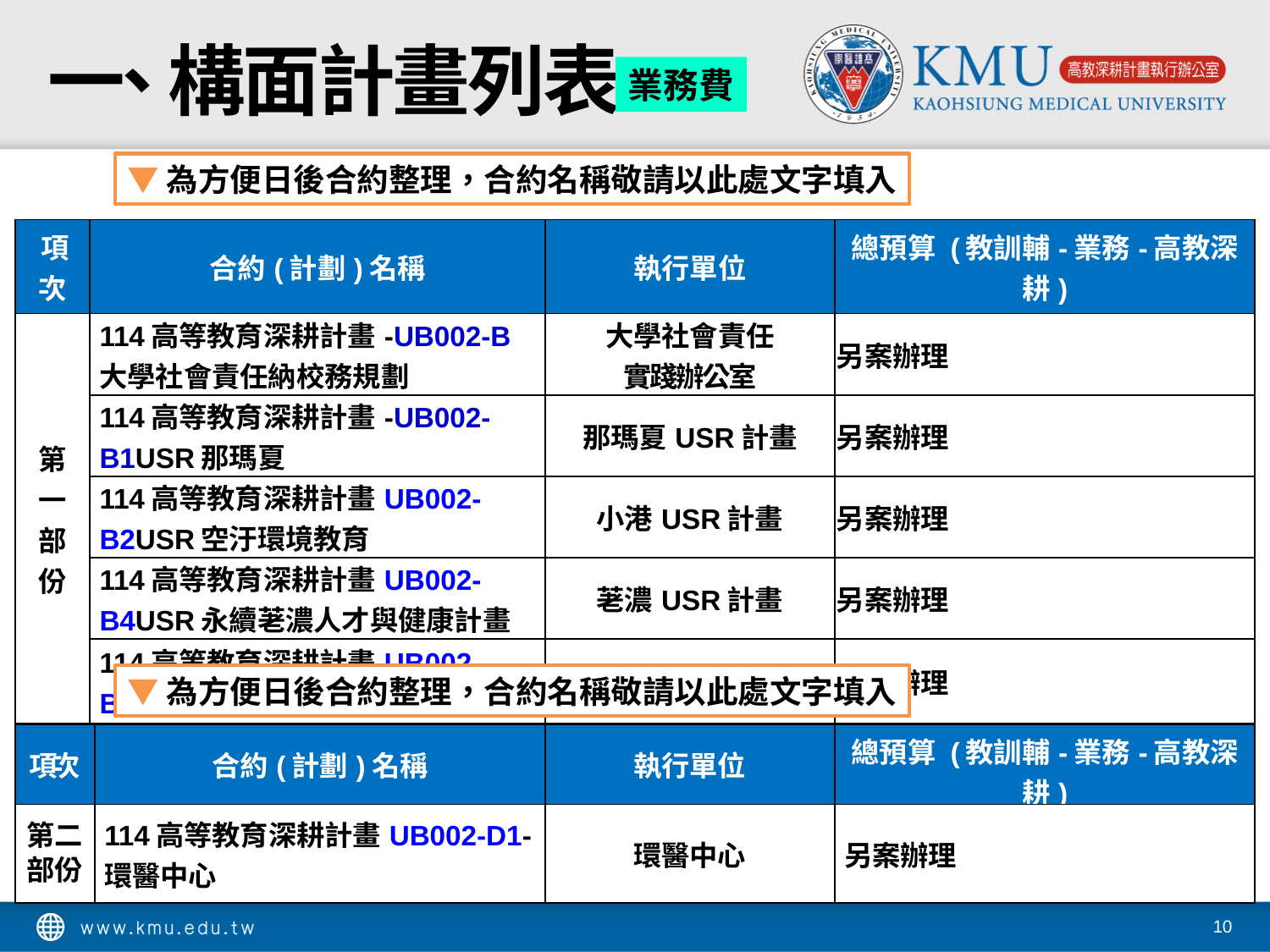

# 一、 構面計畫列表
業務費
▼為方便日後合約整理，合約名稱敬請以此處文字填入
| 項次 | 合約(計劃)名稱 | 執行單位 | 總預算 (教訓輔-業務-高教深耕) |
| --- | --- | --- | --- |
| 第一部份 | 114高等教育深耕計畫-UB002-B大學社會責任納校務規劃 | 大學社會責任 實踐辦公室 | 另案辦理 |
|  | 114高等教育深耕計畫-UB002-B1USR那瑪夏 | 那瑪夏USR計畫 | 另案辦理 |
|  | 114高等教育深耕計畫UB002-B2USR空汙環境教育 | 小港USR計畫 | 另案辦理 |
|  | 114高等教育深耕計畫UB002-B4USR永續荖濃人才與健康計畫 | 荖濃USR計畫 | 另案辦理 |
|  | 114高等教育深耕計畫UB002-B4USR旗津區銀髮長照 | 旗津USR計畫 | 另案辦理 |
▼為方便日後合約整理，合約名稱敬請以此處文字填入
| 項次 | 合約(計劃)名稱 | 執行單位 | 總預算 (教訓輔-業務-高教深耕) |
| --- | --- | --- | --- |
| 第二部份 | 114高等教育深耕計畫UB002-D1-環醫中心 | 環醫中心 | 另案辦理 |
10